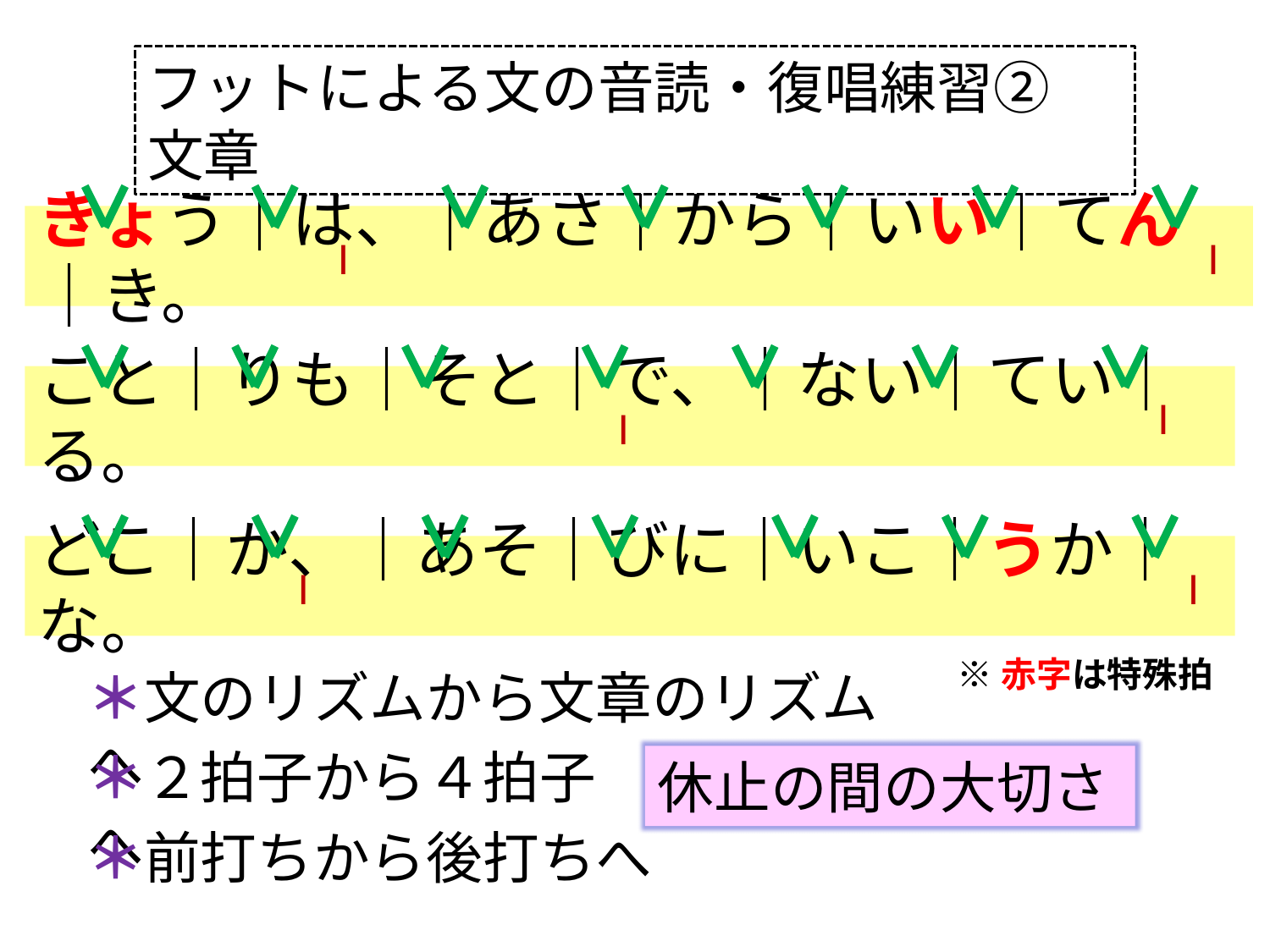

フットによる文の音読・復唱練習②　文章
きょう｜は、｜あさ｜から｜いい｜てん｜き。
I
I
こと｜りも｜そと｜で、｜ない｜てい｜る。
I
I
どこ｜か、｜あそ｜びに｜いこ｜うか｜な。
I
I
※赤字は特殊拍
＊文のリズムから文章のリズムへ
＊２拍子から４拍子へ
休止の間の大切さ
＊前打ちから後打ちへ